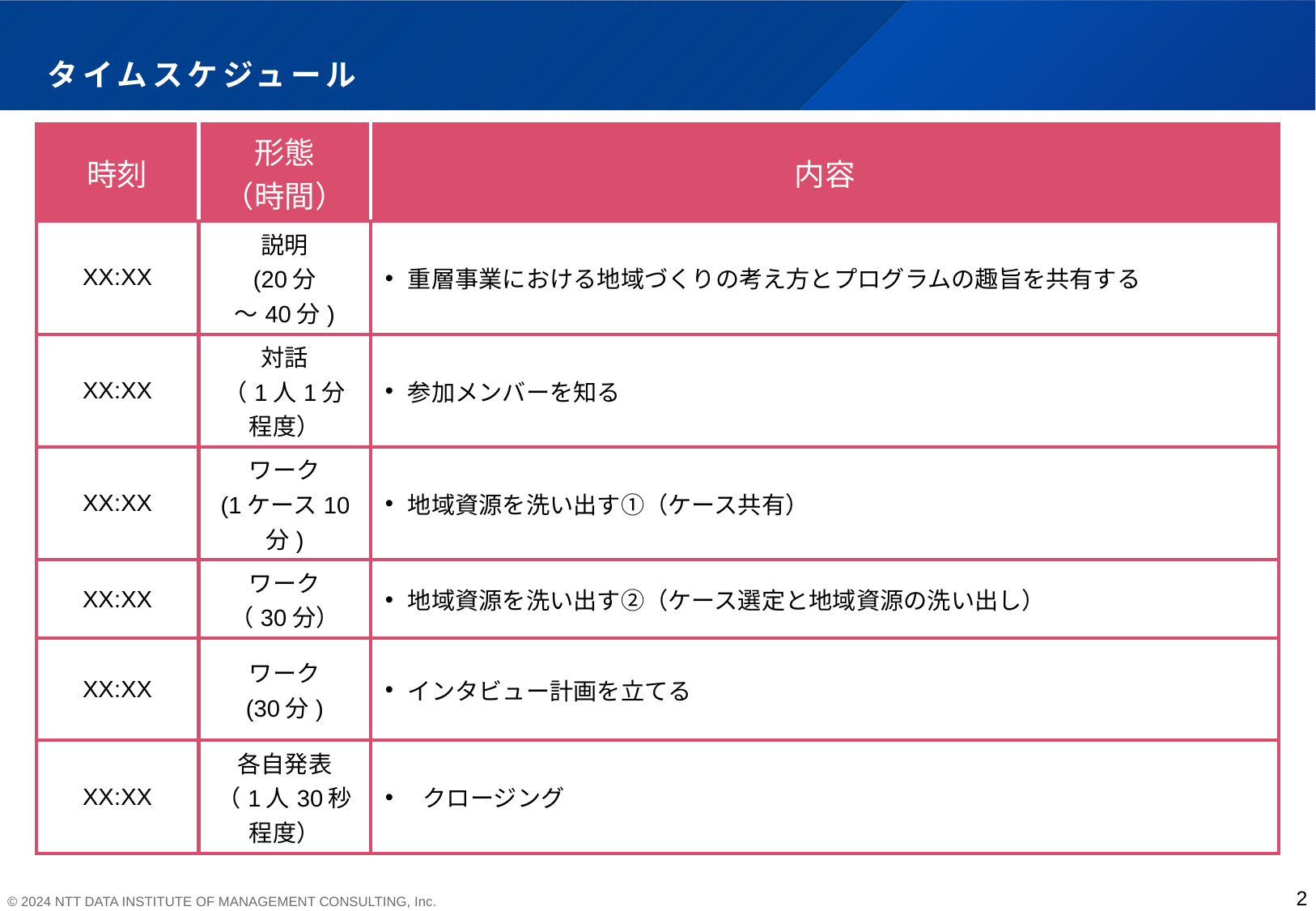

# タイムスケジュール
| 時刻 | 形態 （時間） | 内容 |
| --- | --- | --- |
| XX:XX | 説明 (20分 ～40分) | 重層事業における地域づくりの考え方とプログラムの趣旨を共有する |
| XX:XX | 対話 （1人1分 程度） | 参加メンバーを知る |
| XX:XX | ワーク (1ケース10分) | 地域資源を洗い出す①（ケース共有） |
| XX:XX | ワーク （30分） | 地域資源を洗い出す②（ケース選定と地域資源の洗い出し） |
| XX:XX | ワーク (30分) | インタビュー計画を立てる |
| XX:XX | 各自発表 （1人30秒 程度） | クロージング |
2